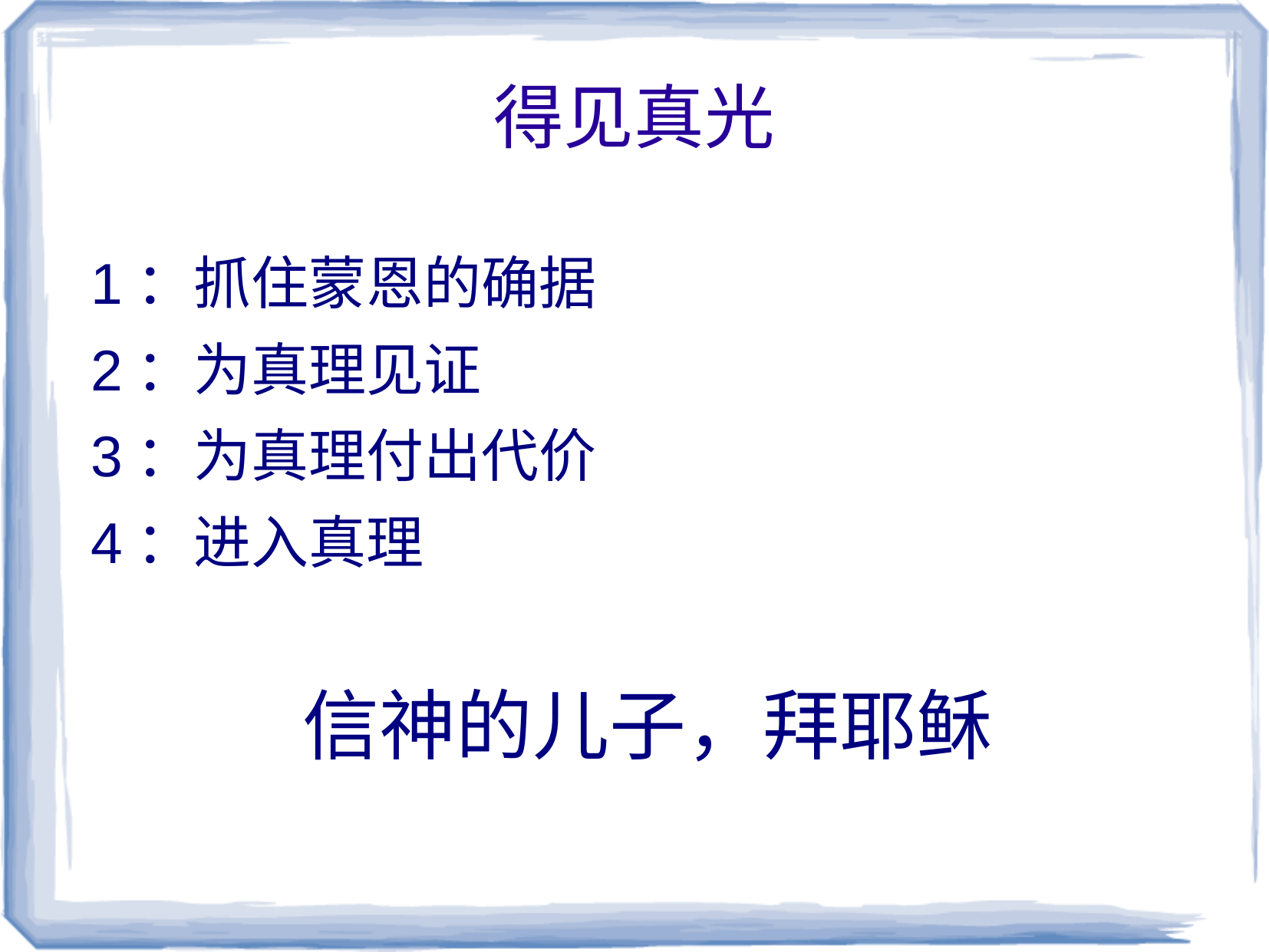

# 得见真光
1：抓住蒙恩的确据
2：为真理见证
3：为真理付出代价
4：进入真理

信神的儿子，拜耶稣